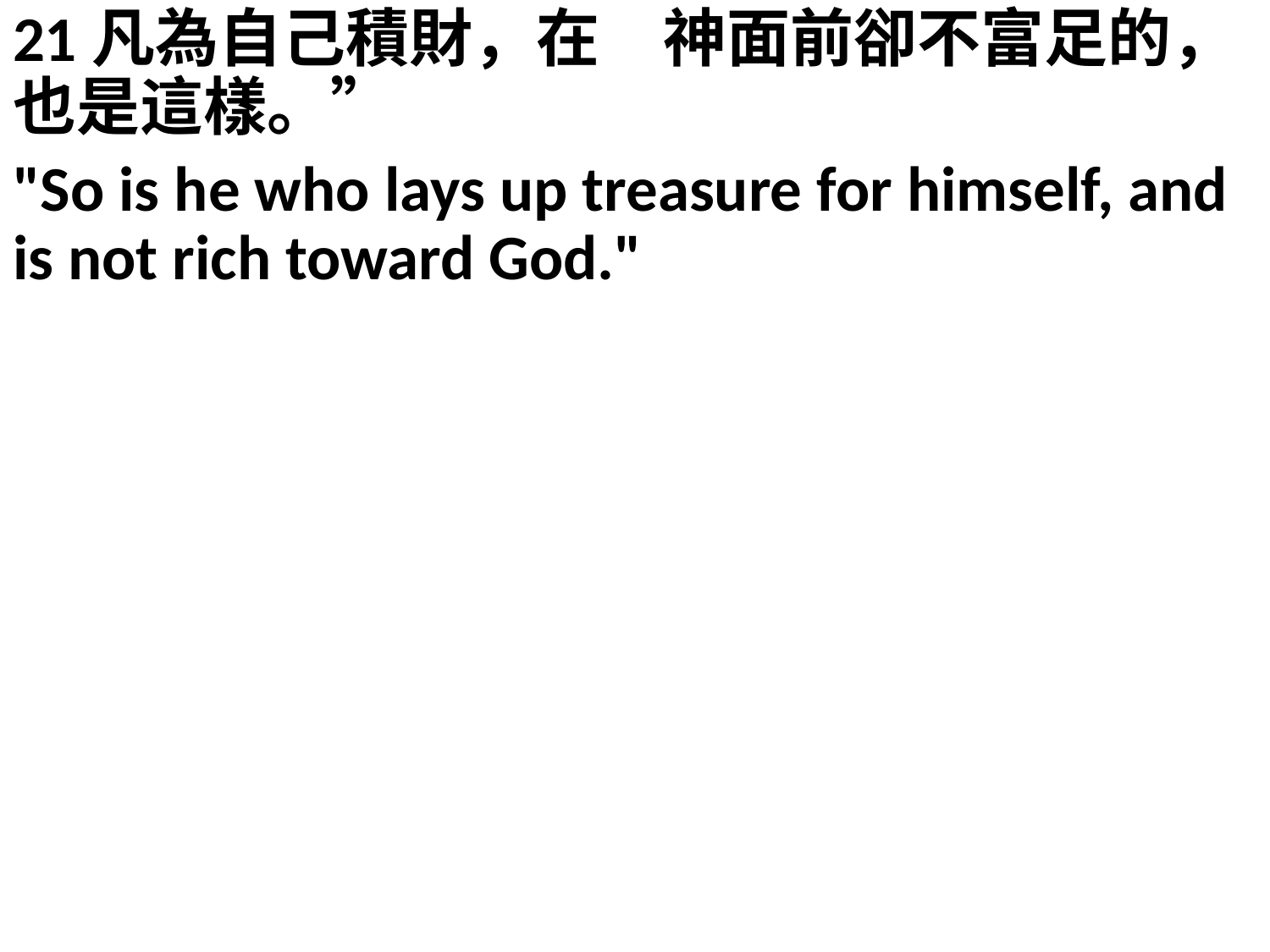

21凡為自己積財，在　神面前卻不富足的，也是這樣。”
"So is he who lays up treasure for himself, and is not rich toward God."